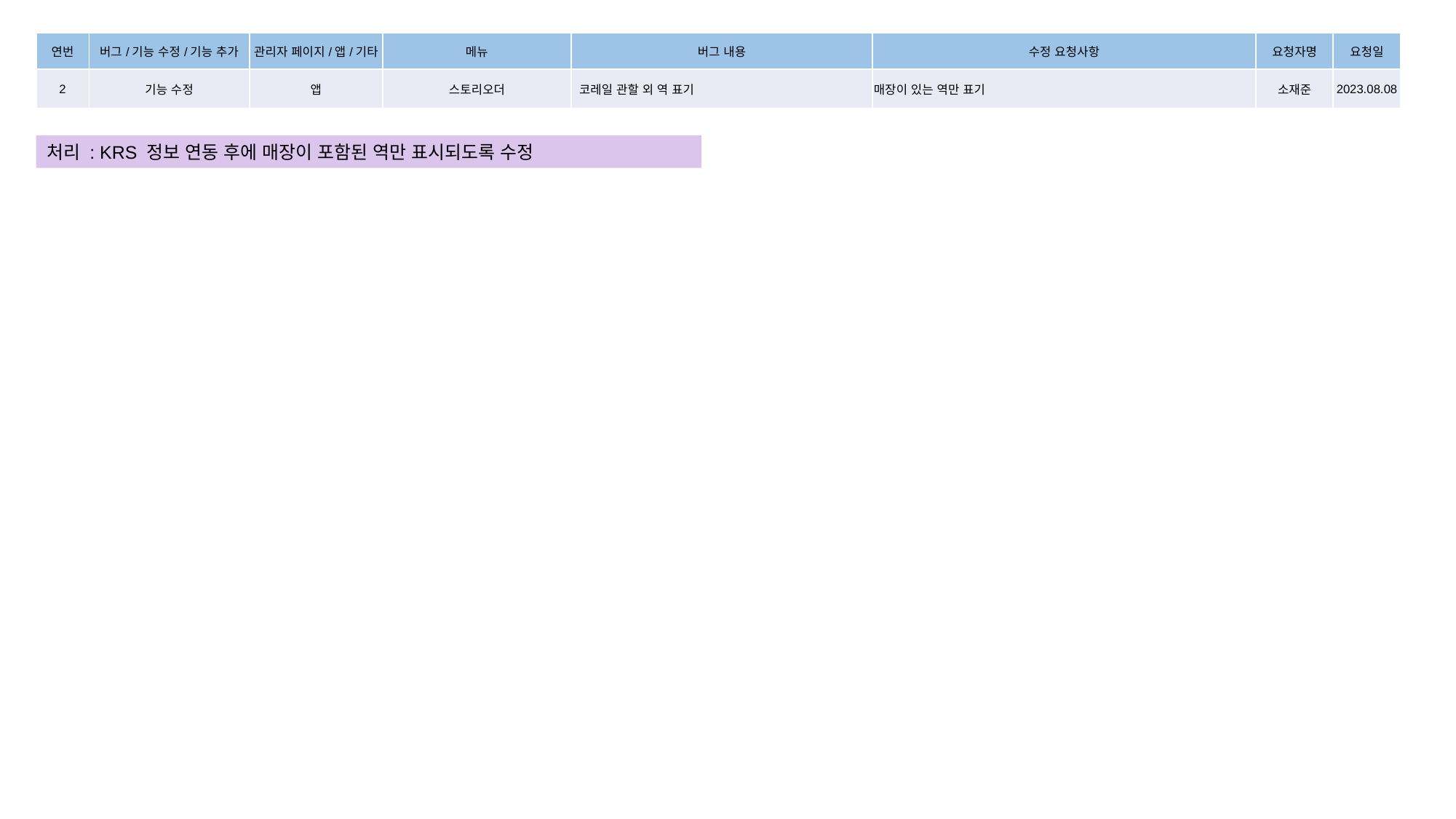

| 연번 | 버그/기능 수정/기능 추가 | 관리자 페이지/앱/기타 | 메뉴 | 버그 내용 | 수정 요청사항 | 요청자명 | 요청일 |
| --- | --- | --- | --- | --- | --- | --- | --- |
| 2 | 기능 수정 | 앱 | 스토리오더 | 코레일 관할 외 역 표기 | 매장이 있는 역만 표기 | 소재준 | 2023.08.08 |
처리 : KRS 정보 연동 후에 매장이 포함된 역만 표시되도록 수정